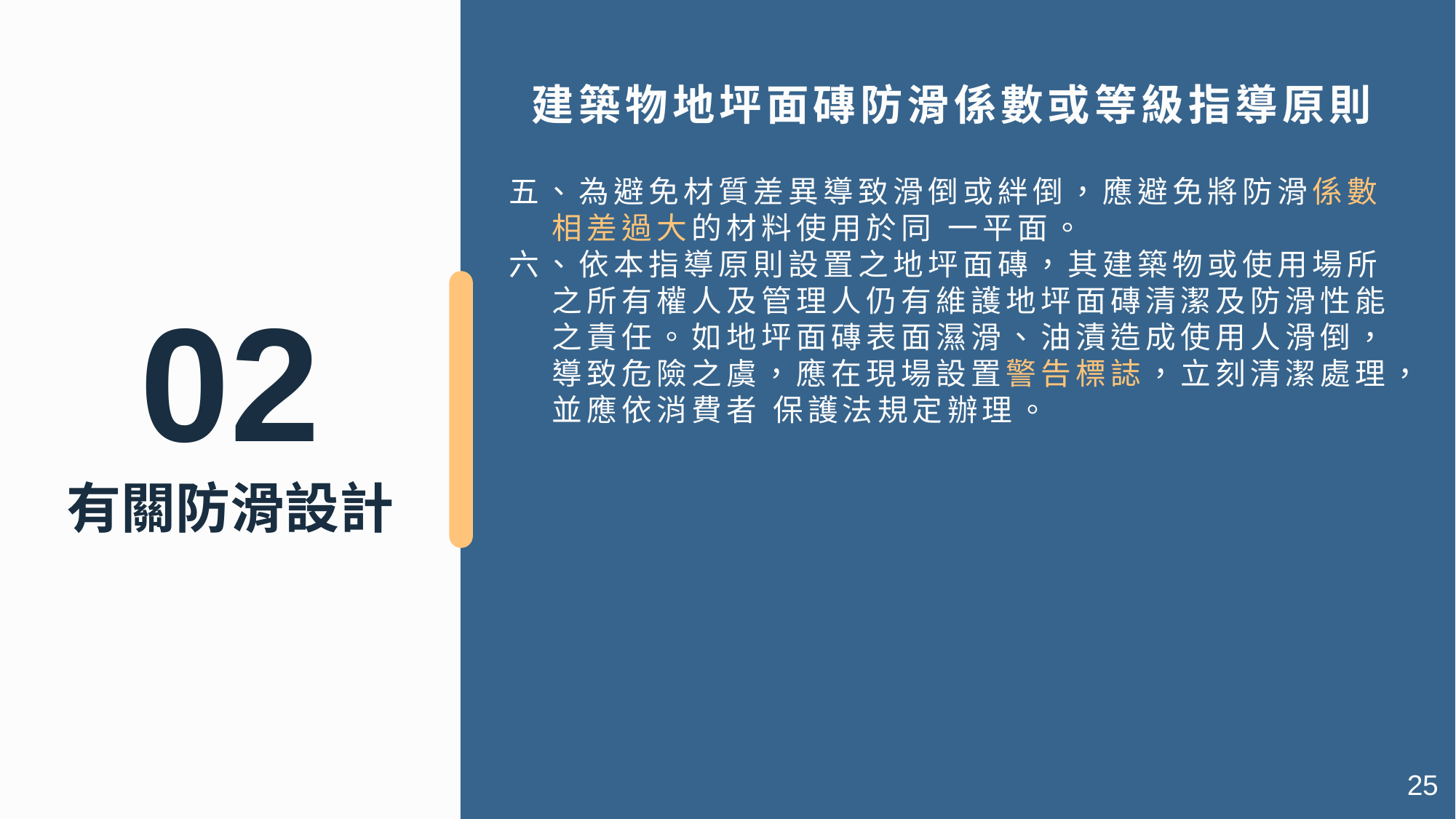

建築物地坪面磚防滑係數或等級指導原則

五、為避免材質差異導致滑倒或絆倒，應避免將防滑係數相差過大的材料使用於同 一平面。
六、依本指導原則設置之地坪面磚，其建築物或使用場所之所有權人及管理人仍有維護地坪面磚清潔及防滑性能之責任。如地坪面磚表面濕滑、油漬造成使用人滑倒，導致危險之虞，應在現場設置警告標誌，立刻清潔處理，並應依消費者 保護法規定辦理。
02
有關防滑設計
25